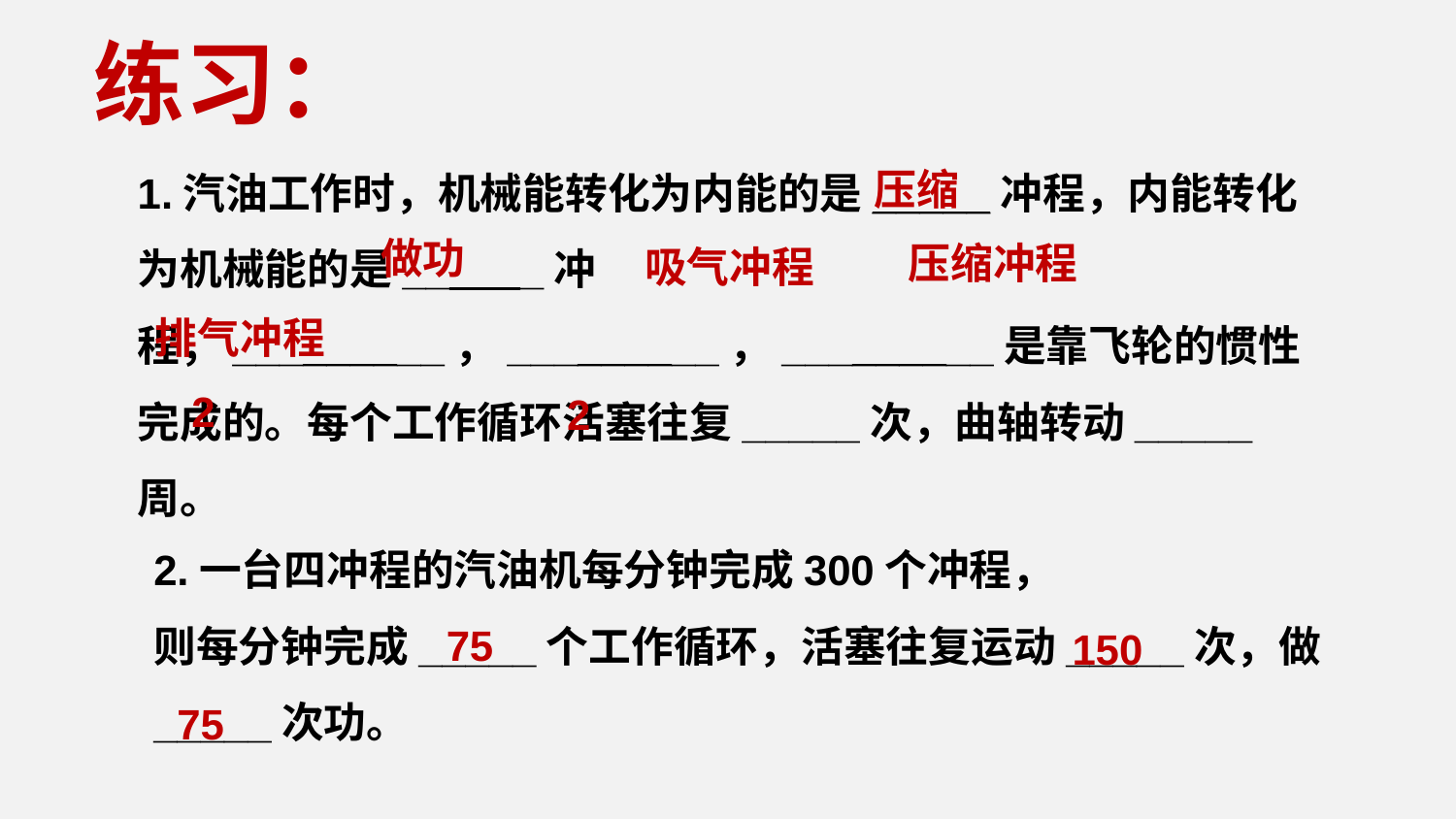

练习：
压缩
1.汽油工作时，机械能转化为内能的是_____冲程，内能转化为机械能的是______冲程，_________，_________，_________是靠飞轮的惯性完成的。每个工作循环活塞往复_____次，曲轴转动_____周。
做功
压缩冲程
吸气冲程
排气冲程
2
2
2.一台四冲程的汽油机每分钟完成300个冲程，
则每分钟完成_____个工作循环，活塞往复运动_____次，做_____次功。

75
150
75